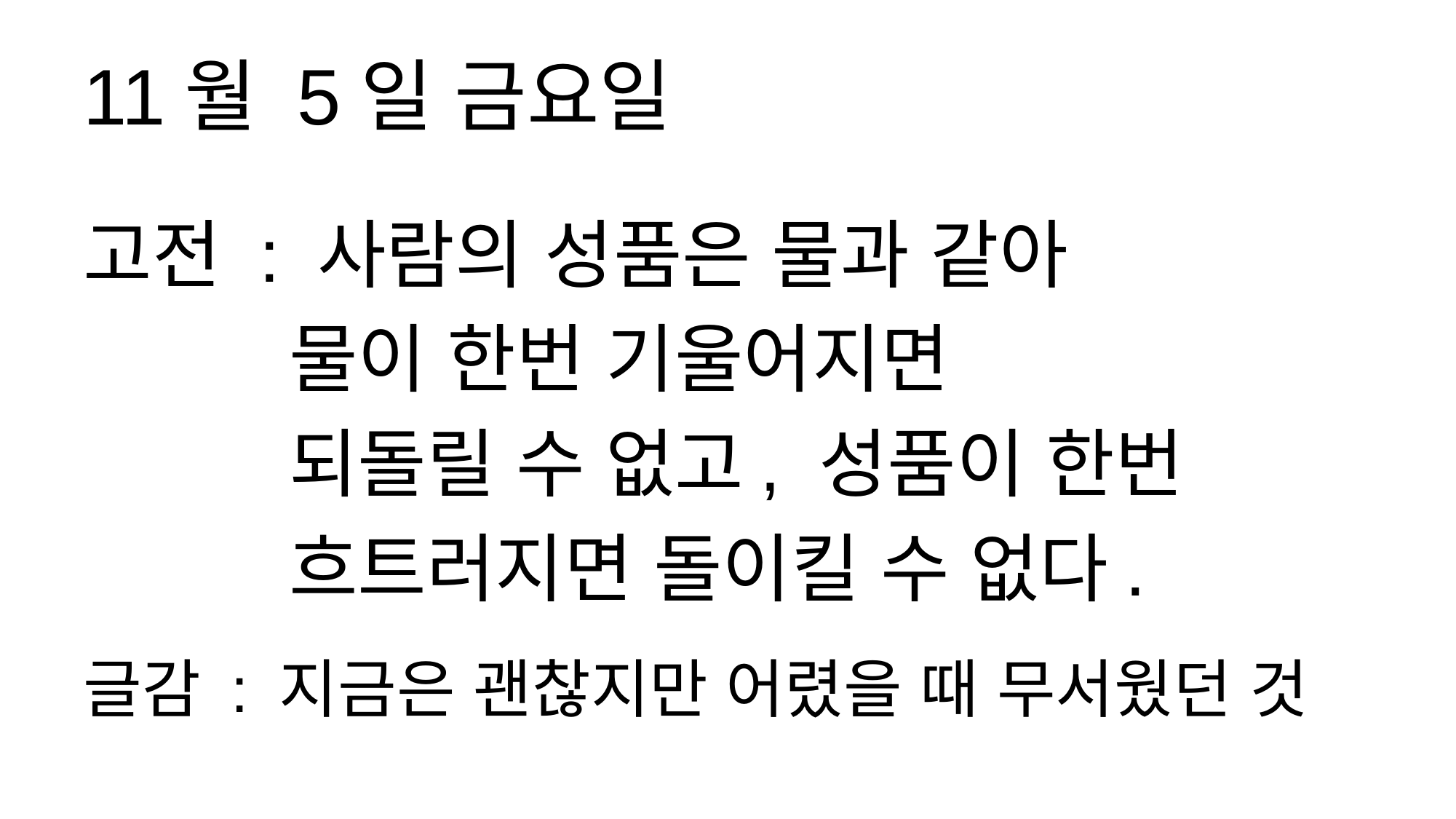

11월 5일 금요일
고전 : 사람의 성품은 물과 같아
         물이 한번 기울어지면
         되돌릴 수 없고, 성품이 한번
         흐트러지면 돌이킬 수 없다.
글감 : 지금은 괜찮지만 어렸을 때 무서웠던 것